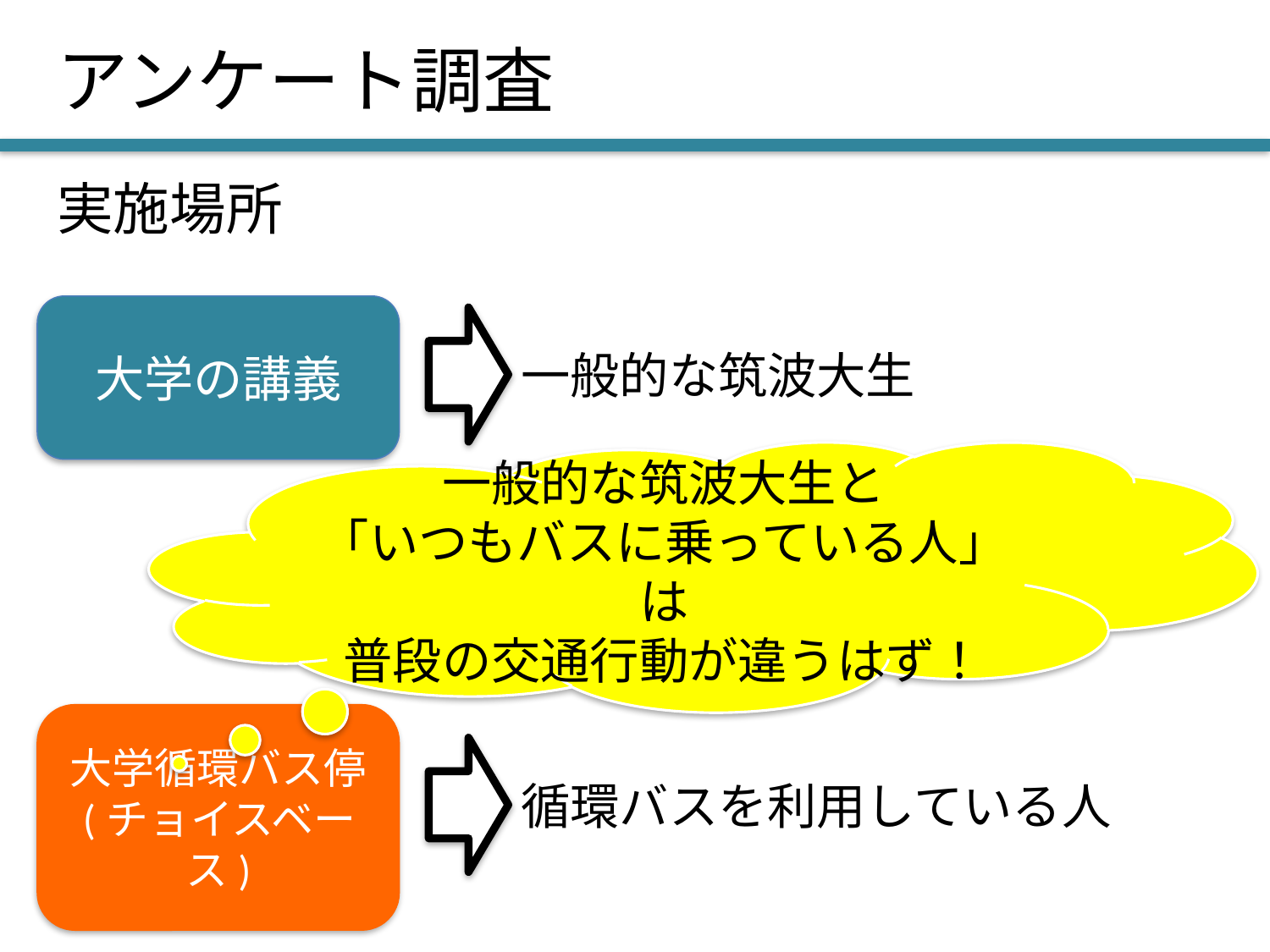

# アンケート調査

実施場所
大学の講義

一般的な筑波大生
一般的な筑波大生と
「いつもバスに乗っている人」は
普段の交通行動が違うはず！
大学循環バス停
(チョイスベース)

循環バスを利用している人